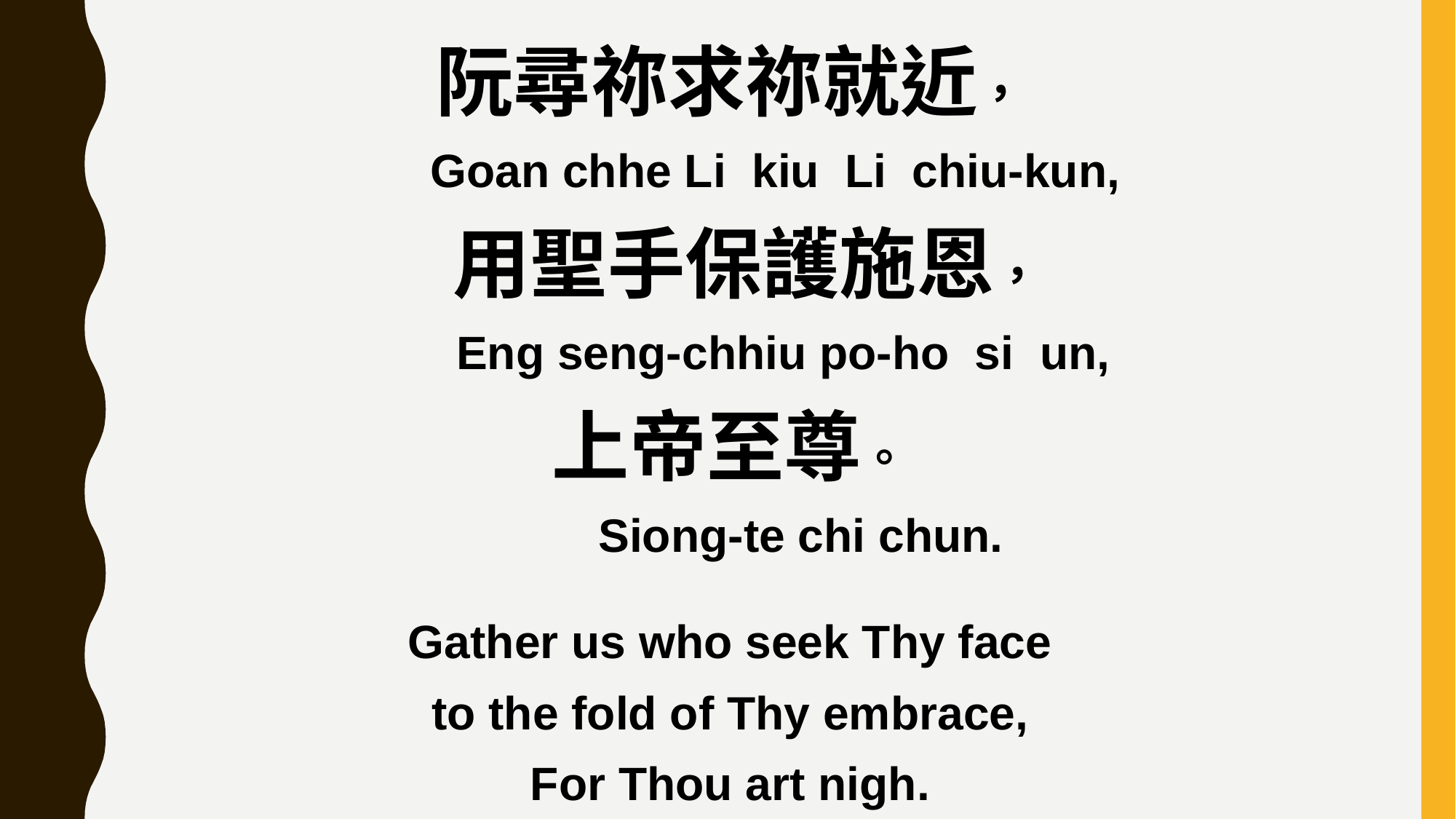

阮尋祢求祢就近，
                  Goan chhe Li  kiu  Li  chiu-kun,
 用聖手保護施恩，
                    Eng seng-chhiu po-ho  si  un,
上帝至尊。
                               Siong-te chi chun.

Gather us who seek Thy face
to the fold of Thy embrace,
For Thou art nigh.